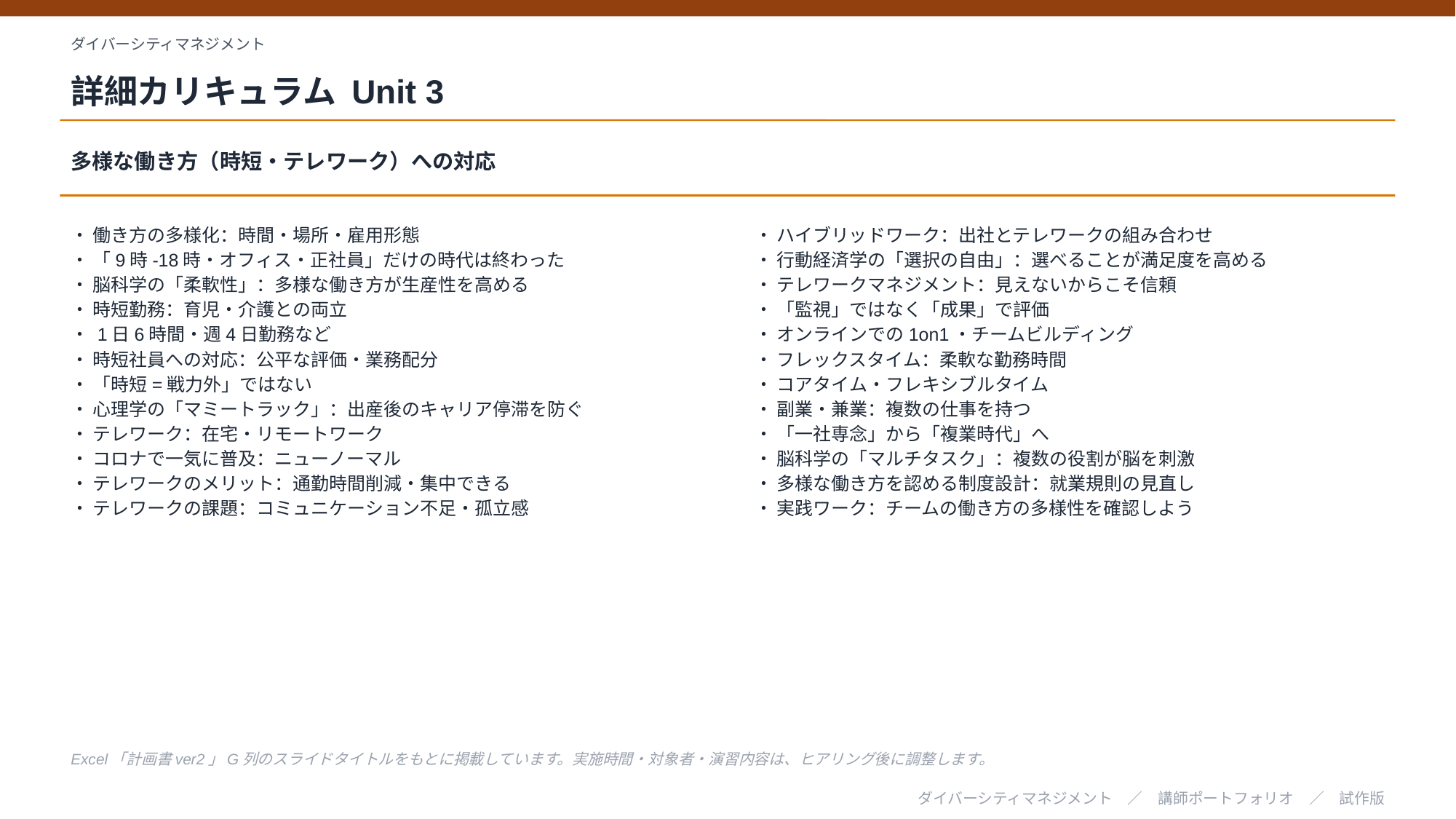

ダイバーシティマネジメント
詳細カリキュラム Unit 3

多様な働き方（時短・テレワーク）への対応

・ 働き方の多様化：時間・場所・雇用形態
・ 「9時-18時・オフィス・正社員」だけの時代は終わった
・ 脳科学の「柔軟性」：多様な働き方が生産性を高める
・ 時短勤務：育児・介護との両立
・ 1日6時間・週4日勤務など
・ 時短社員への対応：公平な評価・業務配分
・ 「時短=戦力外」ではない
・ 心理学の「マミートラック」：出産後のキャリア停滞を防ぐ
・ テレワーク：在宅・リモートワーク
・ コロナで一気に普及：ニューノーマル
・ テレワークのメリット：通勤時間削減・集中できる
・ テレワークの課題：コミュニケーション不足・孤立感
・ ハイブリッドワーク：出社とテレワークの組み合わせ
・ 行動経済学の「選択の自由」：選べることが満足度を高める
・ テレワークマネジメント：見えないからこそ信頼
・ 「監視」ではなく「成果」で評価
・ オンラインでの1on1・チームビルディング
・ フレックスタイム：柔軟な勤務時間
・ コアタイム・フレキシブルタイム
・ 副業・兼業：複数の仕事を持つ
・ 「一社専念」から「複業時代」へ
・ 脳科学の「マルチタスク」：複数の役割が脳を刺激
・ 多様な働き方を認める制度設計：就業規則の見直し
・ 実践ワーク：チームの働き方の多様性を確認しよう
Excel「計画書ver2」G列のスライドタイトルをもとに掲載しています。実施時間・対象者・演習内容は、ヒアリング後に調整します。
ダイバーシティマネジメント　／　講師ポートフォリオ　／　試作版